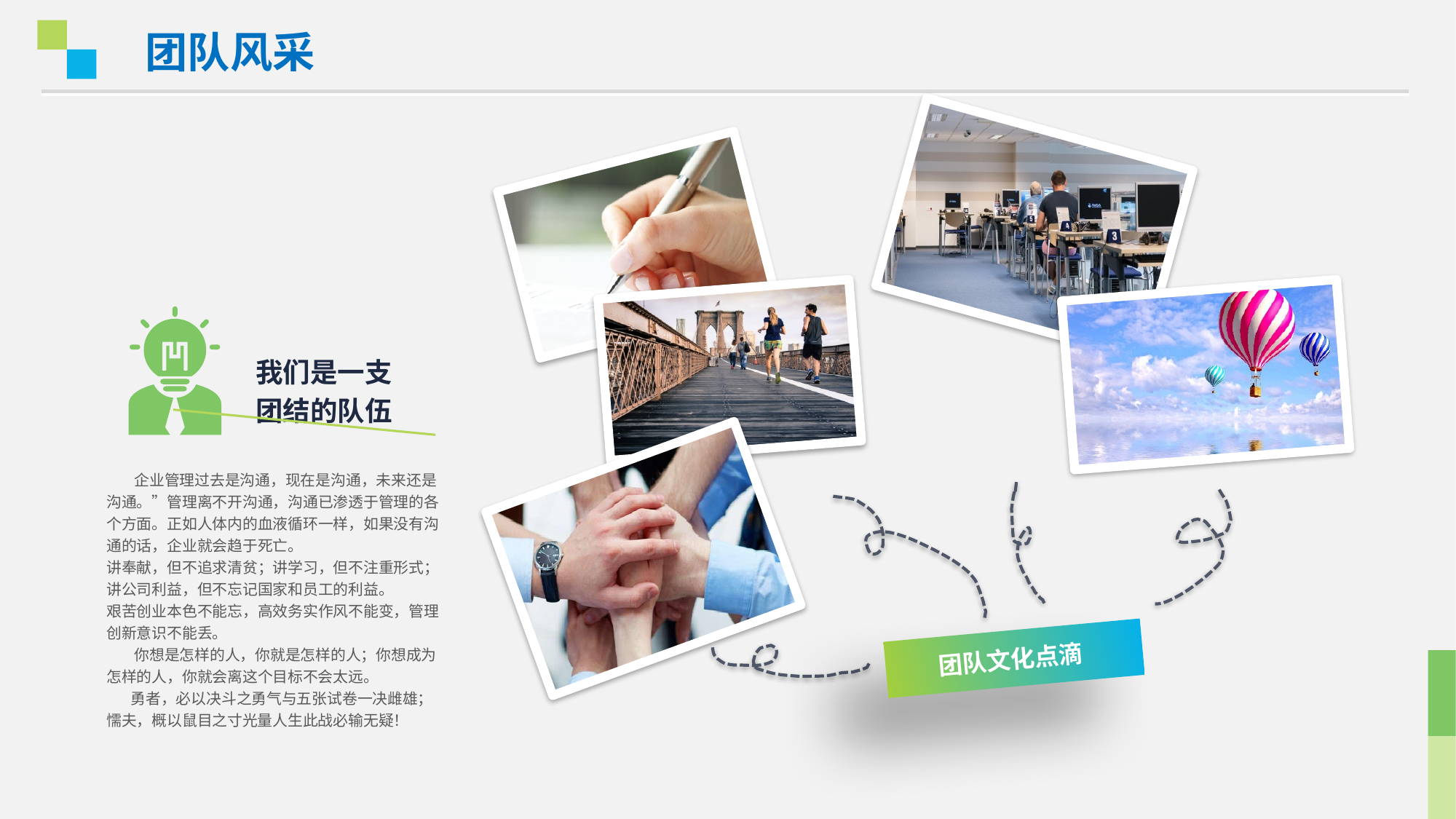

团队风采

我们是一支
团结的队伍

       企业管理过去是沟通，现在是沟通，未来还是沟通。”管理离不开沟通，沟通已渗透于管理的各个方面。正如人体内的血液循环一样，如果没有沟通的话，企业就会趋于死亡。
讲奉献，但不追求清贫；讲学习，但不注重形式；讲公司利益，但不忘记国家和员工的利益。
艰苦创业本色不能忘，高效务实作风不能变，管理创新意识不能丢。
       你想是怎样的人，你就是怎样的人；你想成为怎样的人，你就会离这个目标不会太远。
      勇者，必以决斗之勇气与五张试卷一决雌雄；懦夫，概以鼠目之寸光量人生此战必输无疑！

团队文化点滴